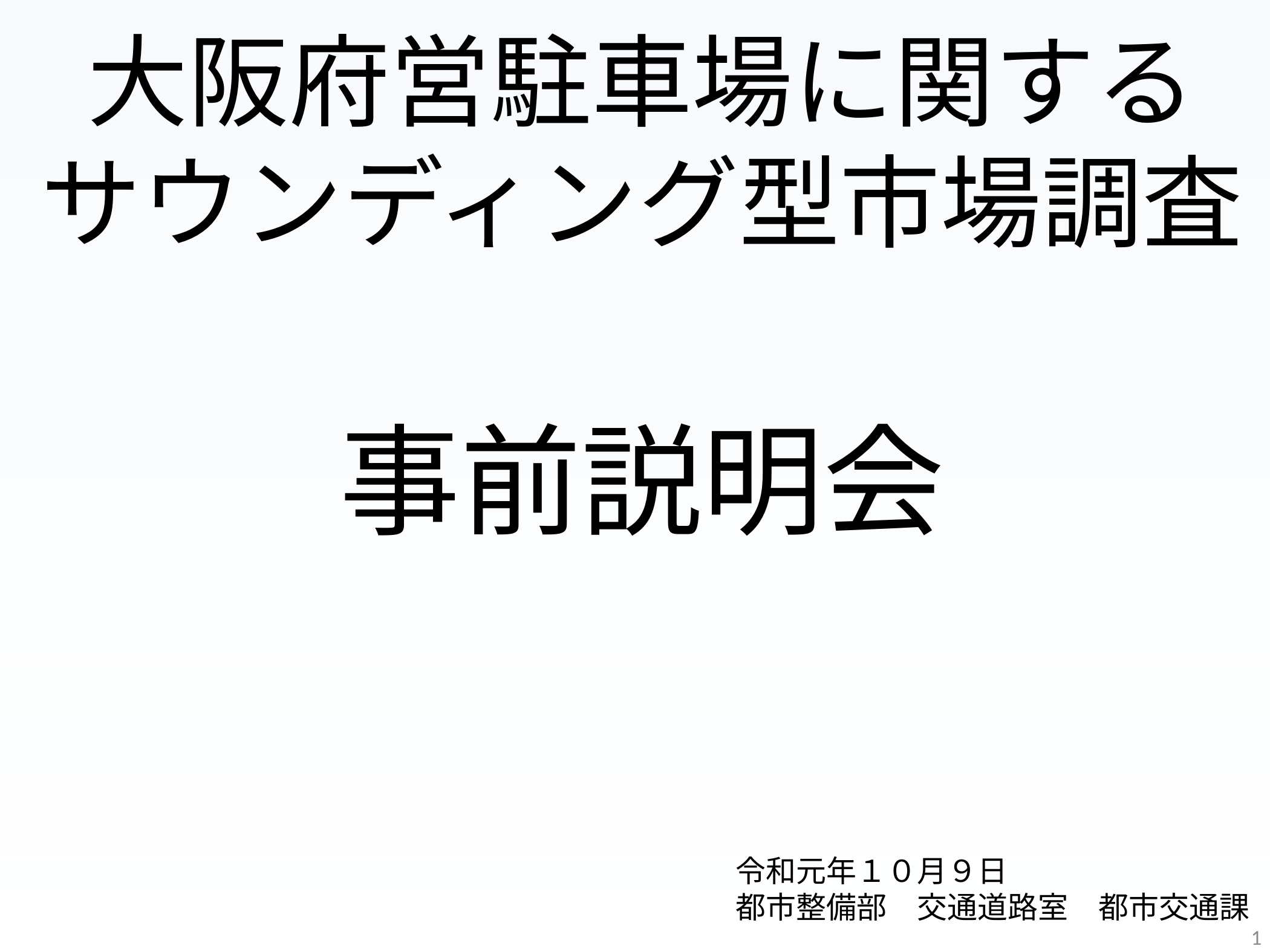

大阪府営駐車場に関する
サウンディング型市場調査
事前説明会
令和元年１０月９日
都市整備部　交通道路室　都市交通課
1